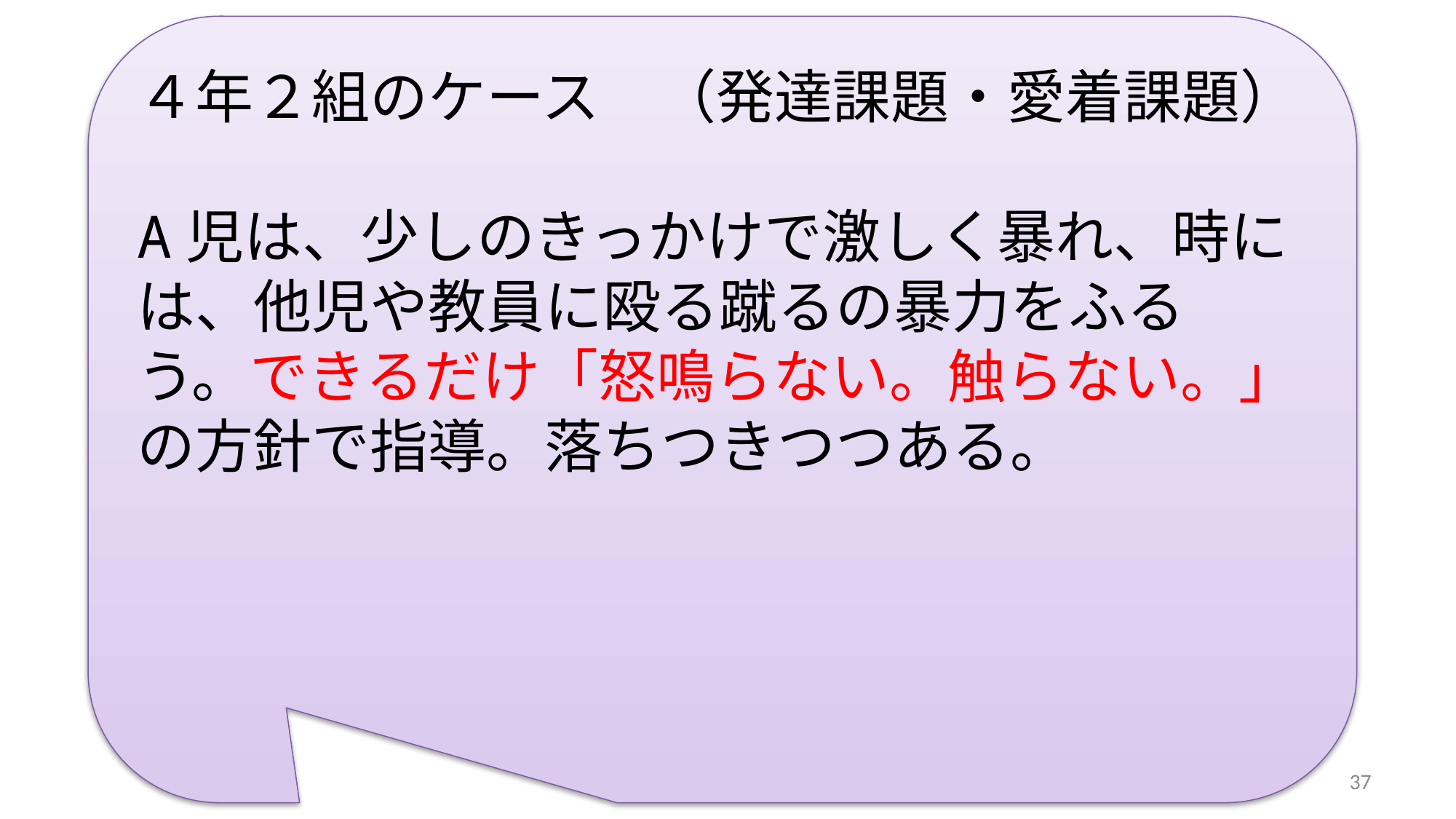

４年２組のケース　（発達課題・愛着課題）

A児は、少しのきっかけで激しく暴れ、時には、他児や教員に殴る蹴るの暴力をふる
う。できるだけ「怒鳴らない。触らない。」の方針で指導。落ちつきつつある。

37